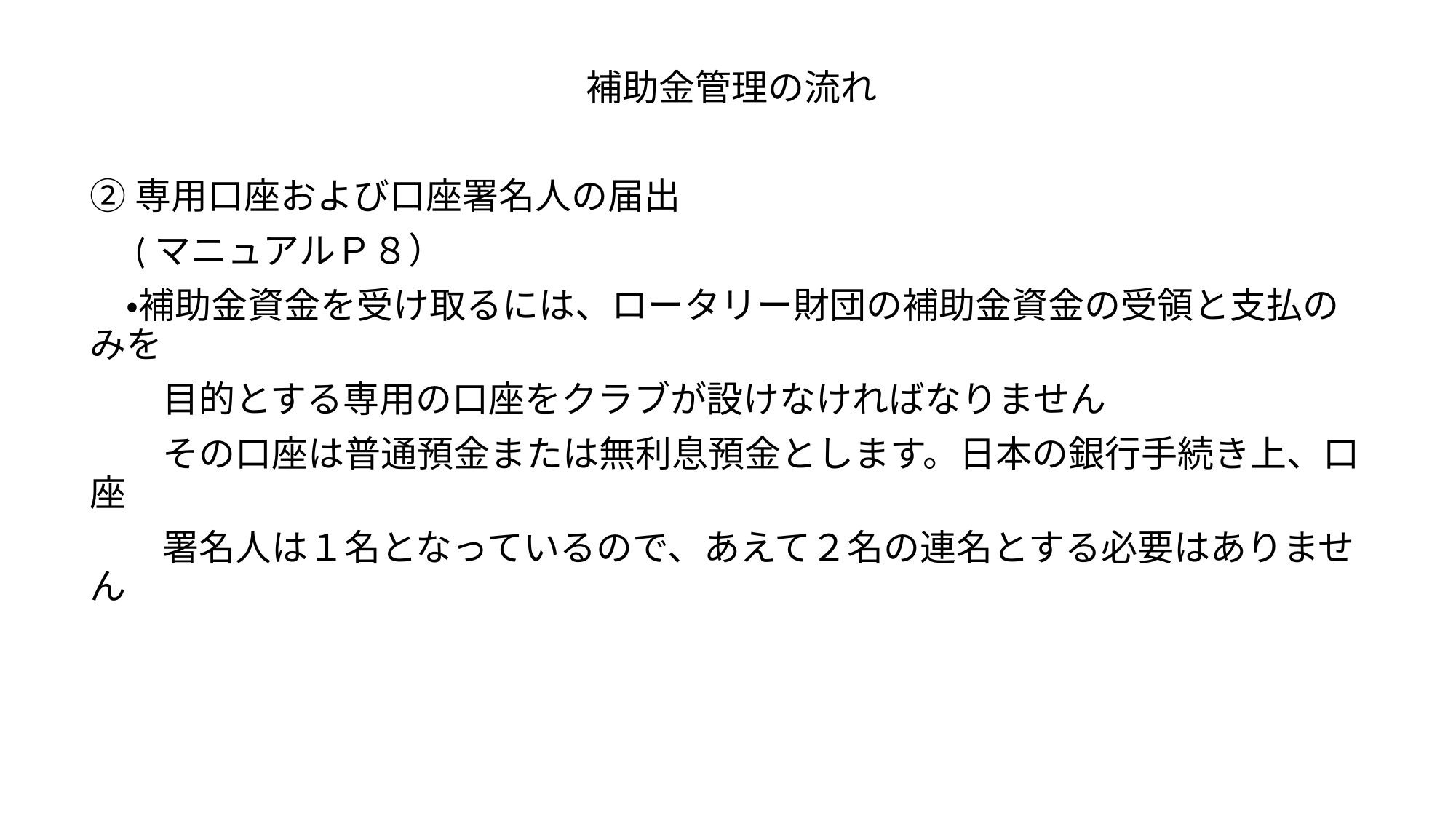

補助金管理の流れ

②専用口座および口座署名人の届出
　(マニュアルＰ８）
　・補助金資金を受け取るには、ロータリー財団の補助金資金の受領と支払のみを
　　目的とする専用の口座をクラブが設けなければなりません
　　その口座は普通預金または無利息預金とします。日本の銀行手続き上、口座
　　署名人は１名となっているので、あえて２名の連名とする必要はありません